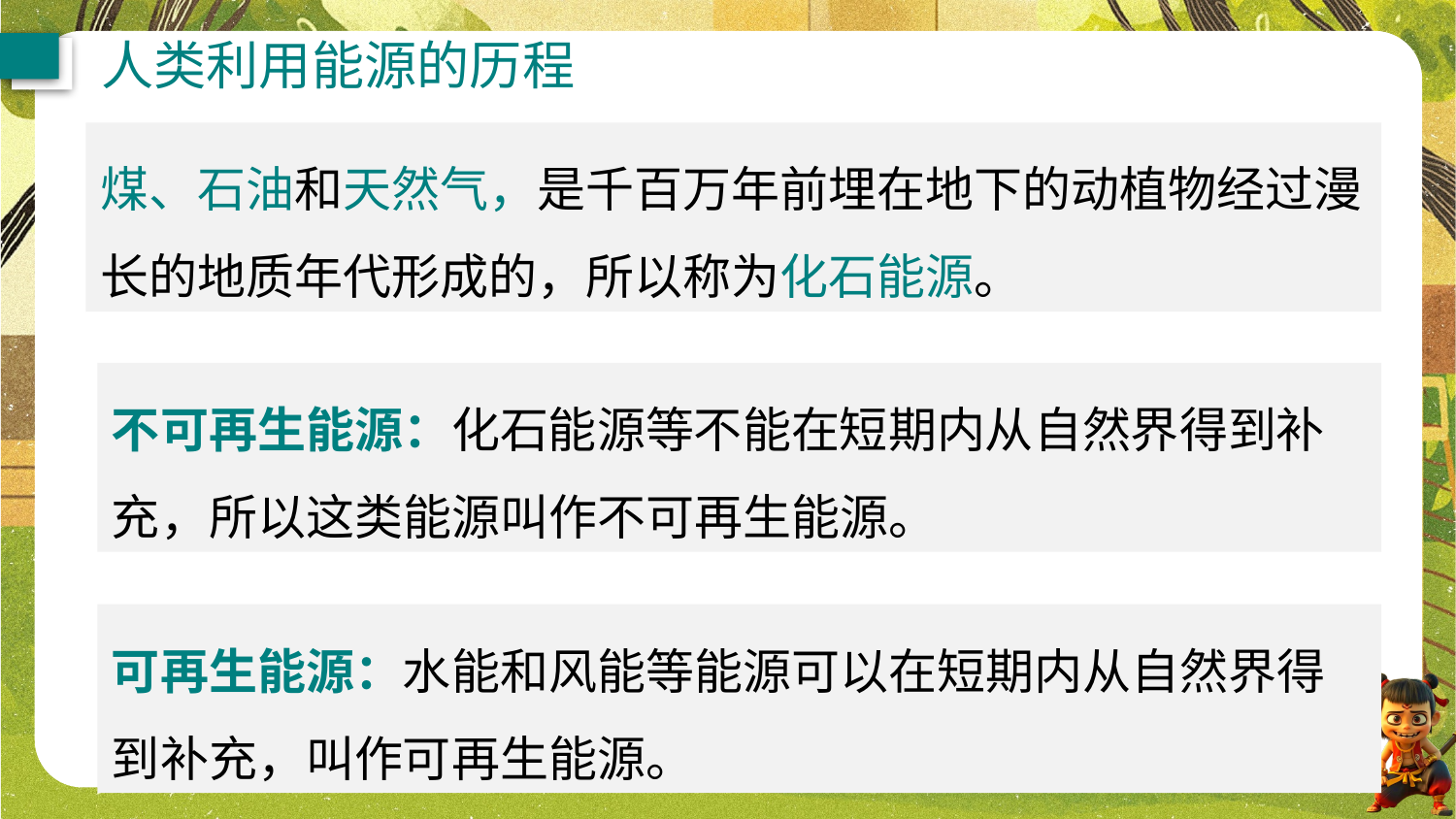

人类利用能源的历程

煤、石油和天然气，是千百万年前埋在地下的动植物经过漫长的地质年代形成的，所以称为化石能源。
不可再生能源：化石能源等不能在短期内从自然界得到补充，所以这类能源叫作不可再生能源。
可再生能源：水能和风能等能源可以在短期内从自然界得到补充，叫作可再生能源。